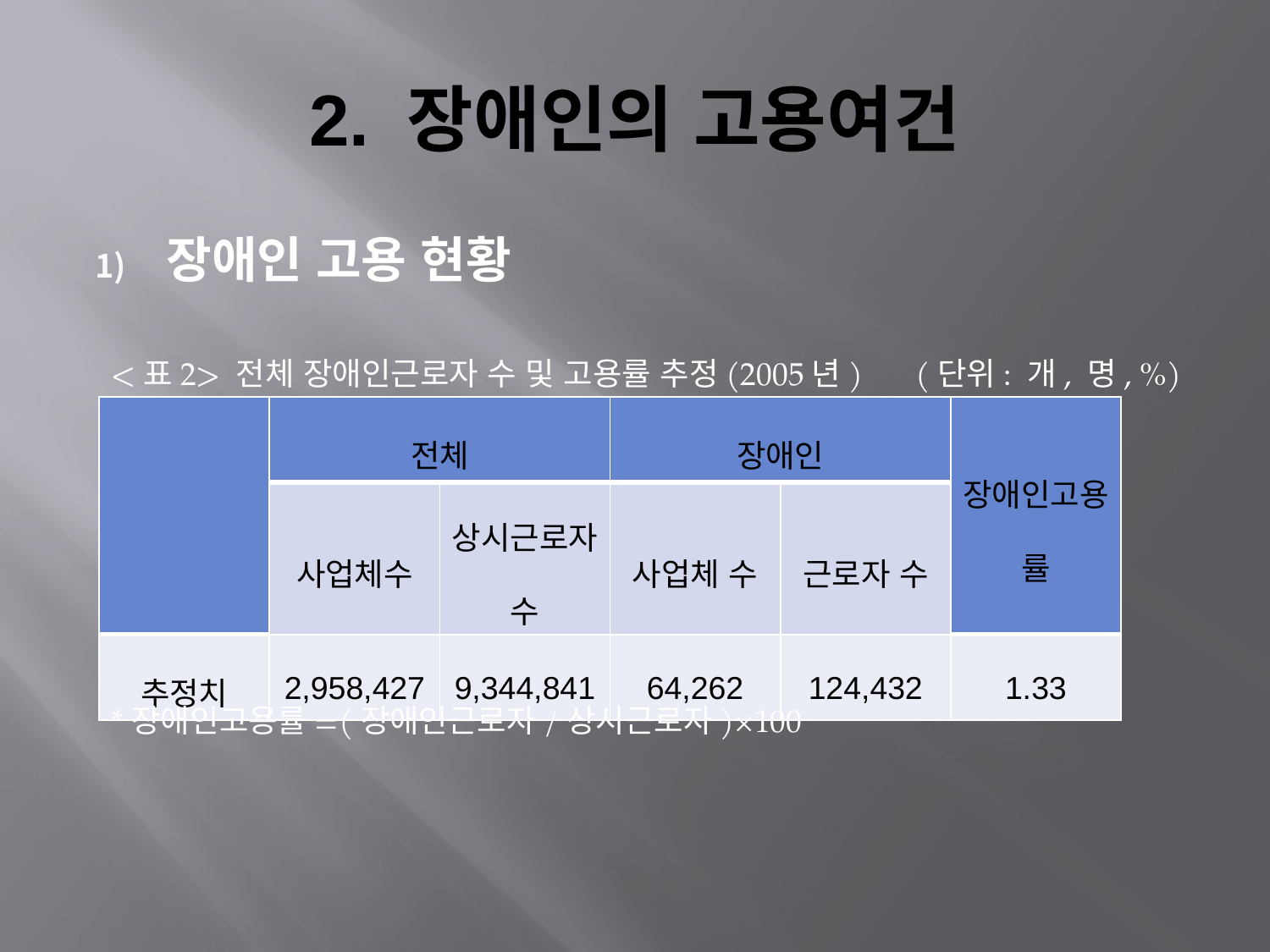

# 2. 장애인의 고용여건
장애인 고용 현황

<표2> 전체 장애인근로자 수 및 고용률 추정(2005년)
(단위: 개, 명, %)

|  | 전체 |  | 장애인 |  | 장애인고용률 |
| --- | --- | --- | --- | --- | --- |
|  | 사업체수 | 상시근로자 수 | 사업체 수 | 근로자 수 |  |
| 추정치 | 2,958,427 | 9,344,841 | 64,262 | 124,432 | 1.33 |
*장애인고용률=(장애인근로자/상시근로자)×100